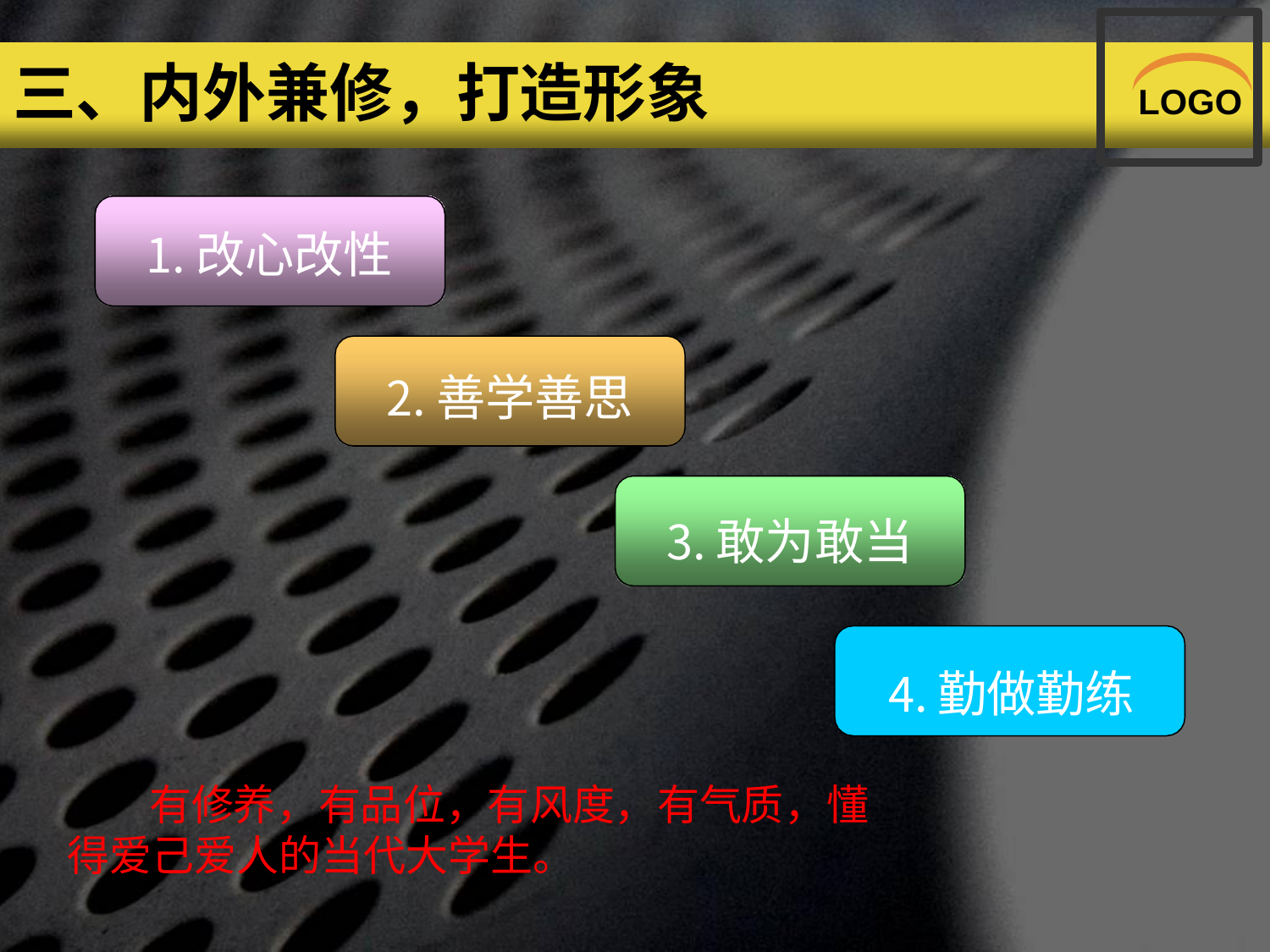

# 三、内外兼修，打造形象

LOGO

改心改性

善学善思

敢为敢当

勤做勤练

有修养，有品位，有风度，有气质，懂 得爱己爱人的当代大学生。